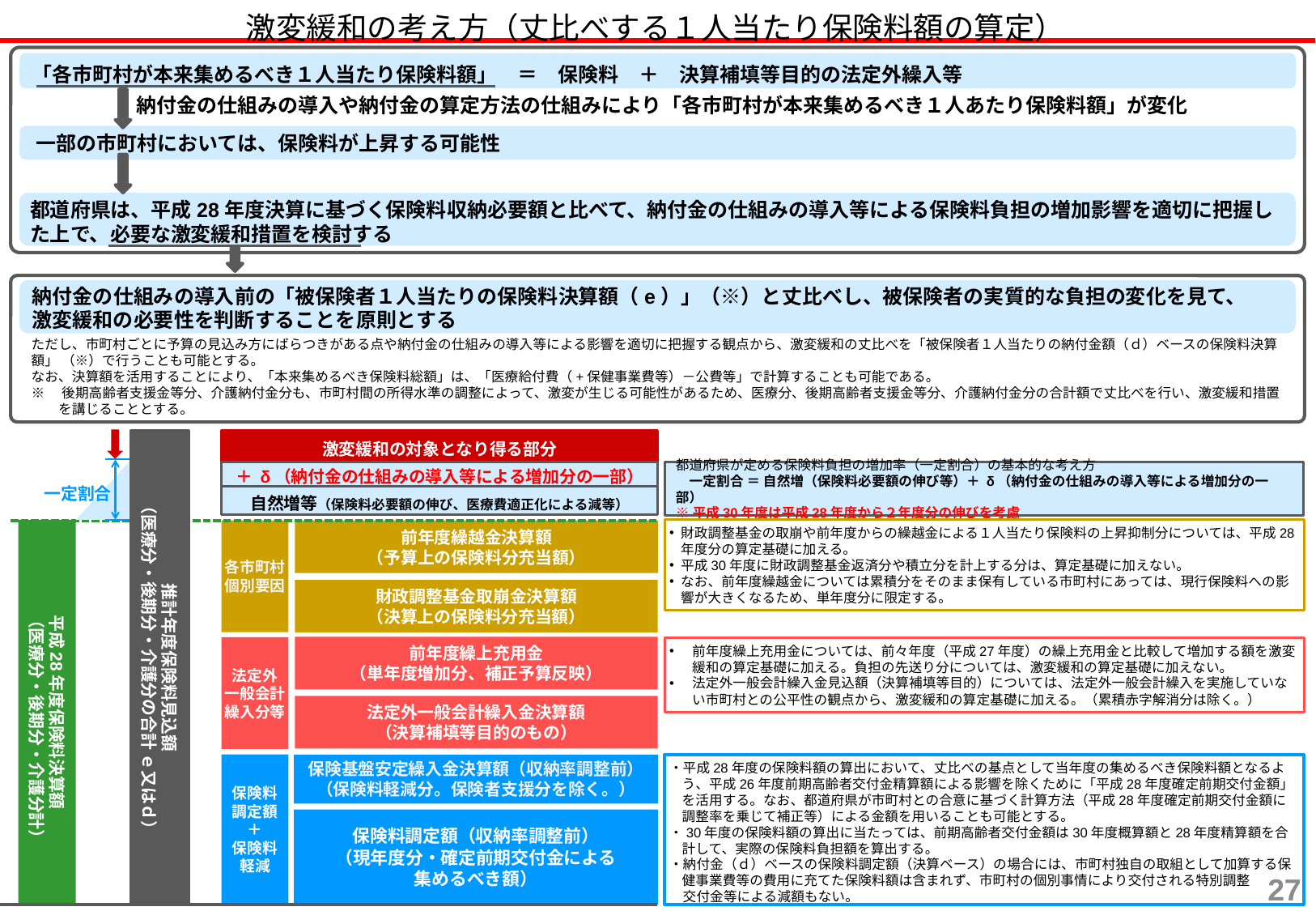

激変緩和の考え方（丈比べする１人当たり保険料額の算定）

「各市町村が本来集めるべき１人当たり保険料額」　＝　保険料　＋　決算補填等目的の法定外繰入等
納付金の仕組みの導入や納付金の算定方法の仕組みにより「各市町村が本来集めるべき１人あたり保険料額」が変化

一部の市町村においては、保険料が上昇する可能性

都道府県は、平成28年度決算に基づく保険料収納必要額と比べて、納付金の仕組みの導入等による保険料負担の増加影響を適切に把握した上で、必要な激変緩和措置を検討する

納付金の仕組みの導入前の「被保険者１人当たりの保険料決算額（e）」（※）と丈比べし、被保険者の実質的な負担の変化を見て、
激変緩和の必要性を判断することを原則とする

ただし、市町村ごとに予算の見込み方にばらつきがある点や納付金の仕組みの導入等による影響を適切に把握する観点から、激変緩和の丈比べを「被保険者１人当たりの納付金額（ｄ）ベースの保険料決算額」 （※）で行うことも可能とする。
なお、決算額を活用することにより、「本来集めるべき保険料総額」は、「医療給付費（+保健事業費等）－公費等」で計算することも可能である。
※　後期高齢者支援金等分、介護納付金分も、市町村間の所得水準の調整によって、激変が生じる可能性があるため、医療分、後期高齢者支援金等分、介護納付金分の合計額で丈比べを行い、激変緩和措置
　　を講じることとする。

推計年度保険料見込額
（医療分・後期分・介護分の合計 ｅ又はｄ）
激変緩和の対象となり得る部分

都道府県が定める保険料負担の増加率（一定割合）の基本的な考え方
　一定割合 ＝ 自然増（保険料必要額の伸び等）＋ δ（納付金の仕組みの導入等による増加分の一部）
※平成30年度は平成28年度から２年度分の伸びを考慮
＋ δ（納付金の仕組みの導入等による増加分の一部）
一定割合
自然増等（保険料必要額の伸び、医療費適正化による減等）
平成28年度保険料決算額
　　（医療分・後期分・介護分計）
財政調整基金の取崩や前年度からの繰越金による１人当たり保険料の上昇抑制分については、平成28年度分の算定基礎に加える。
平成30年度に財政調整基金返済分や積立分を計上する分は、算定基礎に加えない。
なお、前年度繰越金については累積分をそのまま保有している市町村にあっては、現行保険料への影響が大きくなるため、単年度分に限定する。
前年度繰上充用金については、前々年度（平成27年度）の繰上充用金と比較して増加する額を激変緩和の算定基礎に加える。負担の先送り分については、激変緩和の算定基礎に加えない。
法定外一般会計繰入金見込額（決算補填等目的）については、法定外一般会計繰入を実施していない市町村との公平性の観点から、激変緩和の算定基礎に加える。（累積赤字解消分は除く。）
・平成28年度の保険料額の算出において、丈比べの基点として当年度の集めるべき保険料額となるよう、平成26年度前期高齢者交付金精算額による影響を除くために「平成28年度確定前期交付金額」を活用する。なお、都道府県が市町村との合意に基づく計算方法（平成28年度確定前期交付金額に調整率を乗じて補正等）による金額を用いることも可能とする。
・30年度の保険料額の算出に当たっては、前期高齢者交付金額は30年度概算額と28年度精算額を合計して、実際の保険料負担額を算出する。
・納付金（ｄ）ベースの保険料調定額（決算ベース）の場合には、市町村独自の取組として加算する保健事業費等の費用に充てた保険料額は含まれず、市町村の個別事情により交付される特別調整
　交付金等による減額もない。
各市町村個別要因
前年度繰越金決算額
（予算上の保険料分充当額）
財政調整基金取崩金決算額
（決算上の保険料分充当額）
前年度繰上充用金
（単年度増加分、補正予算反映）
法定外
一般会計
繰入分等
法定外一般会計繰入金決算額
（決算補填等目的のもの）
保険料
調定額
＋
保険料
軽減
保険基盤安定繰入金決算額（収納率調整前）
（保険料軽減分。保険者支援分を除く。）
保険料調定額（収納率調整前）
（現年度分・確定前期交付金による
集めるべき額）
27